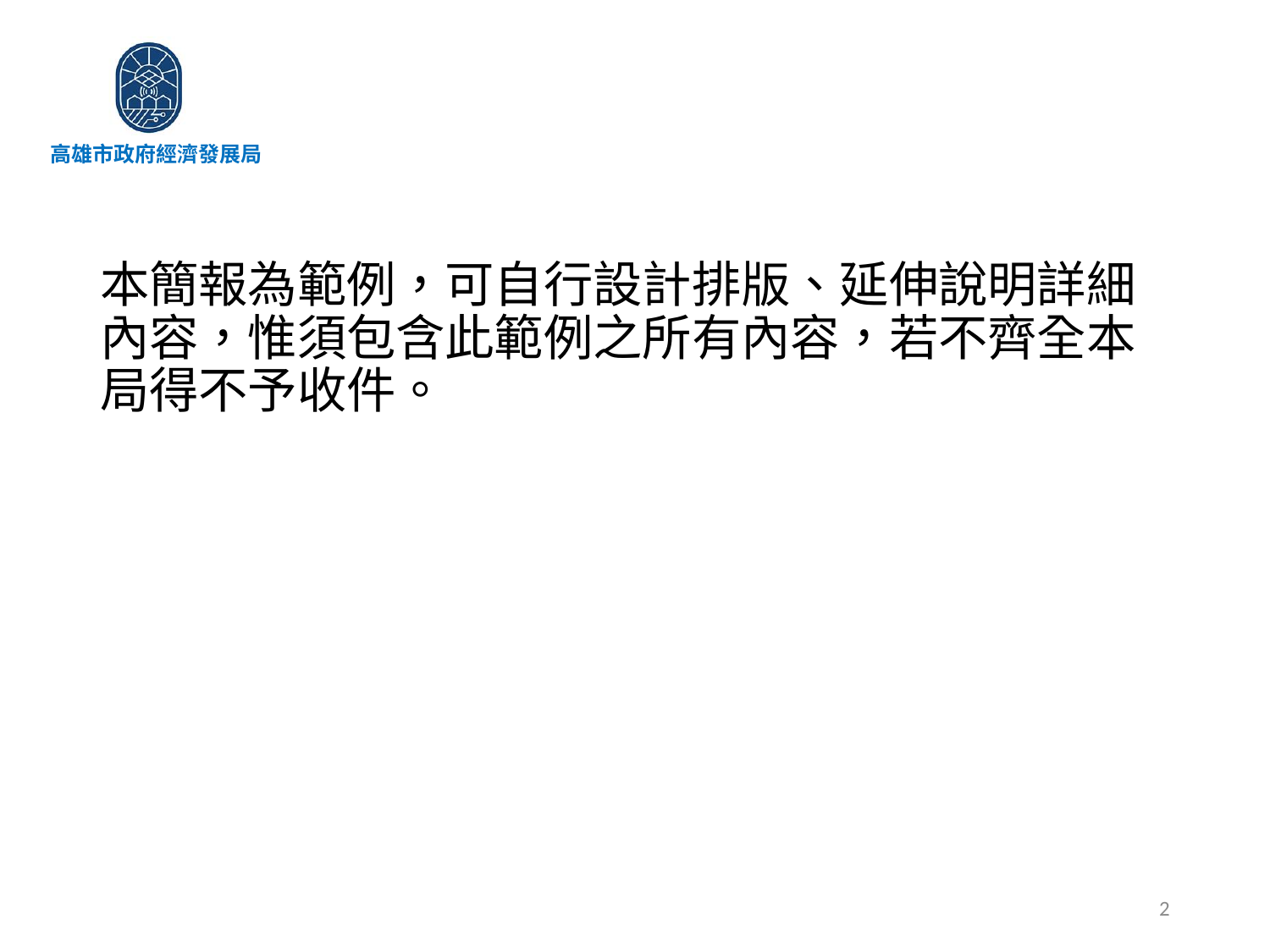

本簡報為範例，可自行設計排版、延伸說明詳細內容，惟須包含此範例之所有內容，若不齊全本局得不予收件。
2